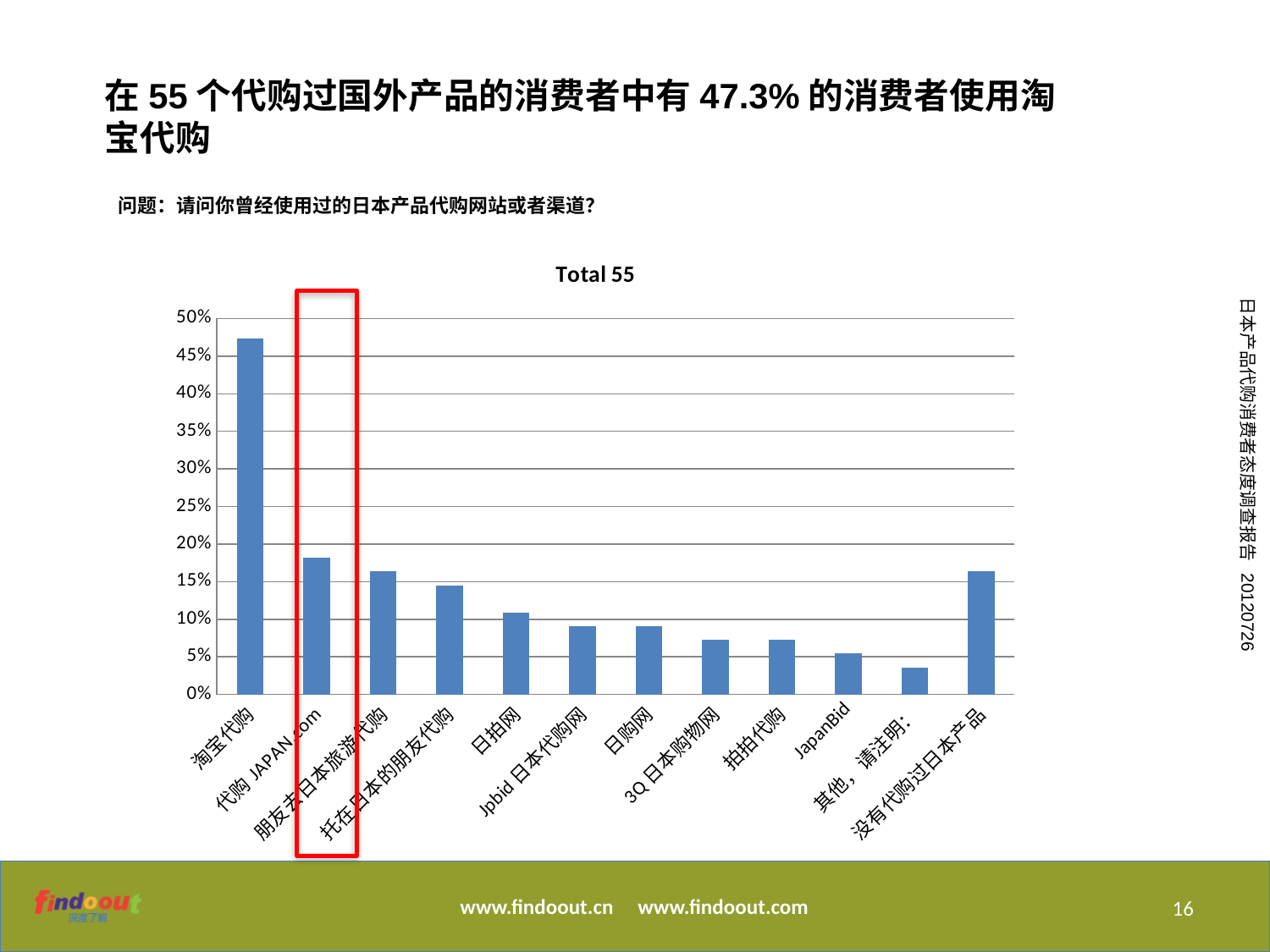

在55个代购过国外产品的消费者中有47.3%的消费者使用淘宝代购
问题：请问你曾经使用过的日本产品代购网站或者渠道？

### Chart:

| Category | Total 55 |
|---|---|
| 淘宝代购 | 0.47300000000000003 |
| 代购JAPAN.com | 0.18200000000000002 |
| 朋友去日本旅游代购 | 0.16400000000000003 |
| 托在日本的朋友代购 | 0.14500000000000002 |
| 日拍网 | 0.10900000000000001 |
| Jpbid日本代购网 | 0.09100000000000003 |
| 日购网 | 0.09100000000000003 |
| 3Q日本购物网 | 0.07300000000000001 |
| 拍拍代购 | 0.07300000000000001 |
| JapanBid | 0.05500000000000001 |
| 其他，请注明： | 0.036000000000000004 |
| 没有代购过日本产品 | 0.16400000000000003 |
16